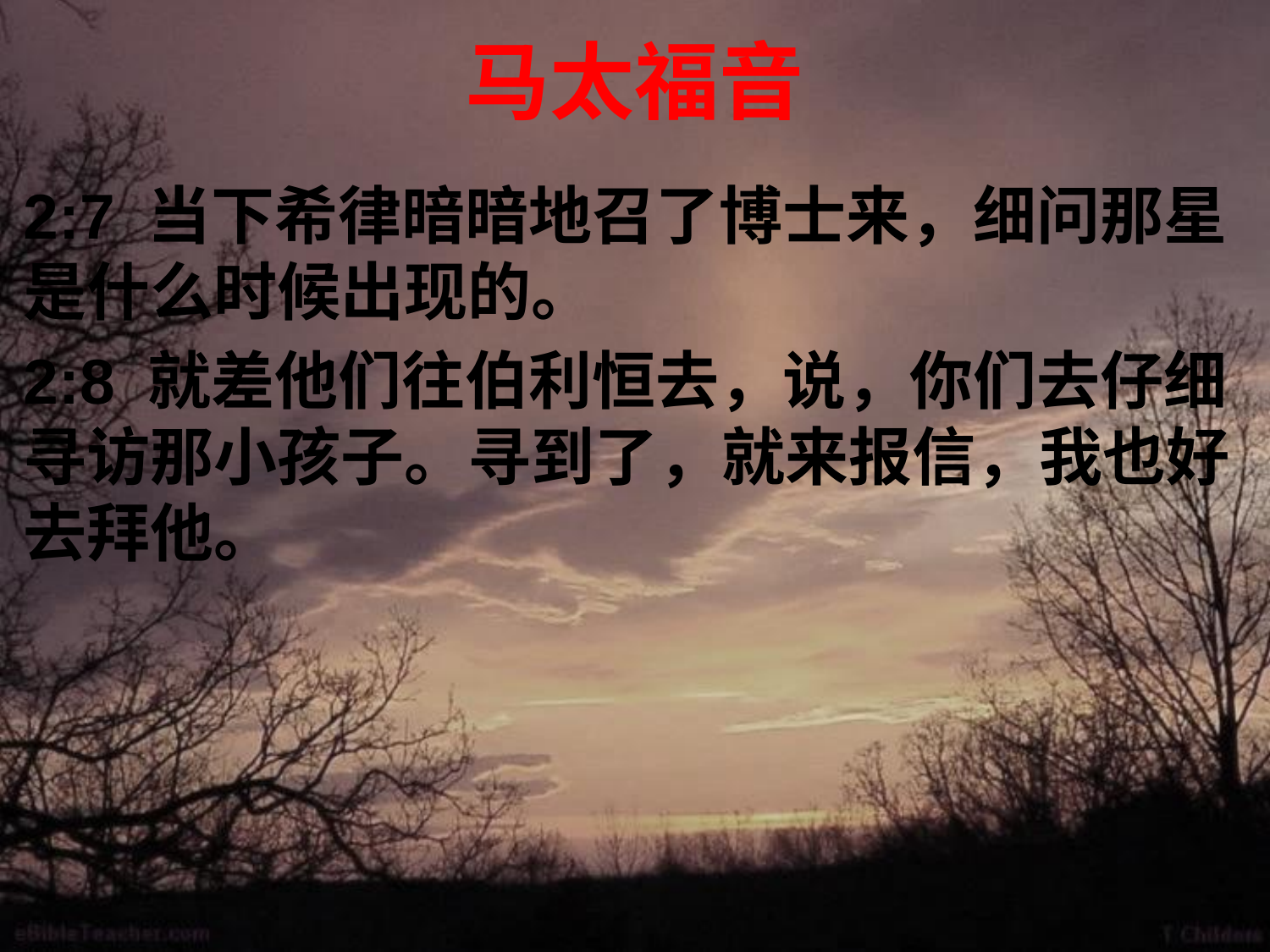

# 马太福音
2:7 当下希律暗暗地召了博士来，细问那星是什么时候出现的。
2:8 就差他们往伯利恒去，说，你们去仔细寻访那小孩子。寻到了，就来报信，我也好去拜他。